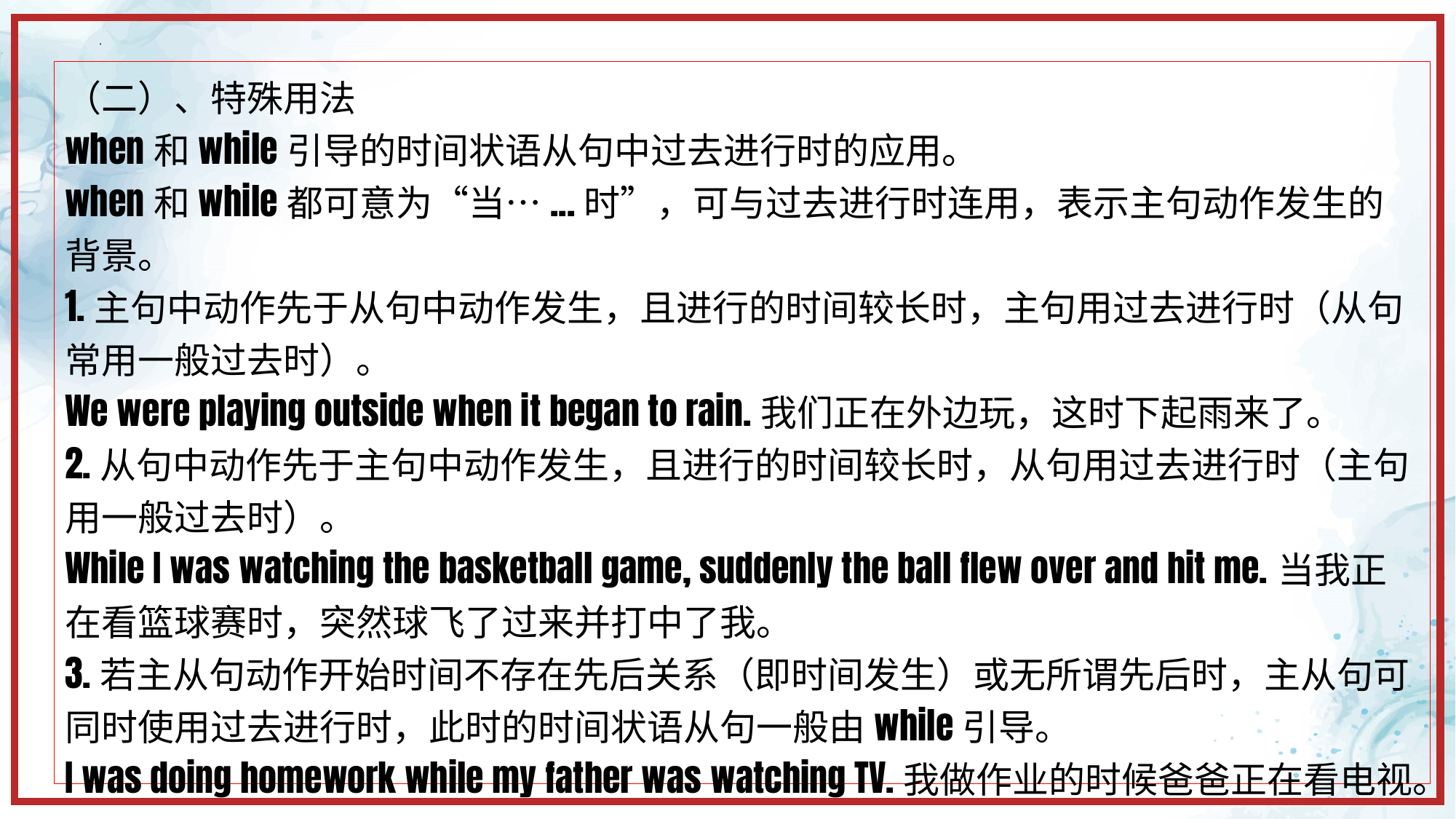

（二）、特殊用法
when和while引导的时间状语从句中过去进行时的应用。
when和while都可意为“当…...时”，可与过去进行时连用，表示主句动作发生的背景。
1.主句中动作先于从句中动作发生，且进行的时间较长时，主句用过去进行时（从句常用一般过去时）。
We were playing outside when it began to rain.我们正在外边玩，这时下起雨来了。
2.从句中动作先于主句中动作发生，且进行的时间较长时，从句用过去进行时（主句用一般过去时）。
While I was watching the basketball game, suddenly the ball flew over and hit me.当我正在看篮球赛时，突然球飞了过来并打中了我。
3.若主从句动作开始时间不存在先后关系（即时间发生）或无所谓先后时，主从句可同时使用过去进行时，此时的时间状语从句一般由while引导。
I was doing homework while my father was watching TV.我做作业的时候爸爸正在看电视。